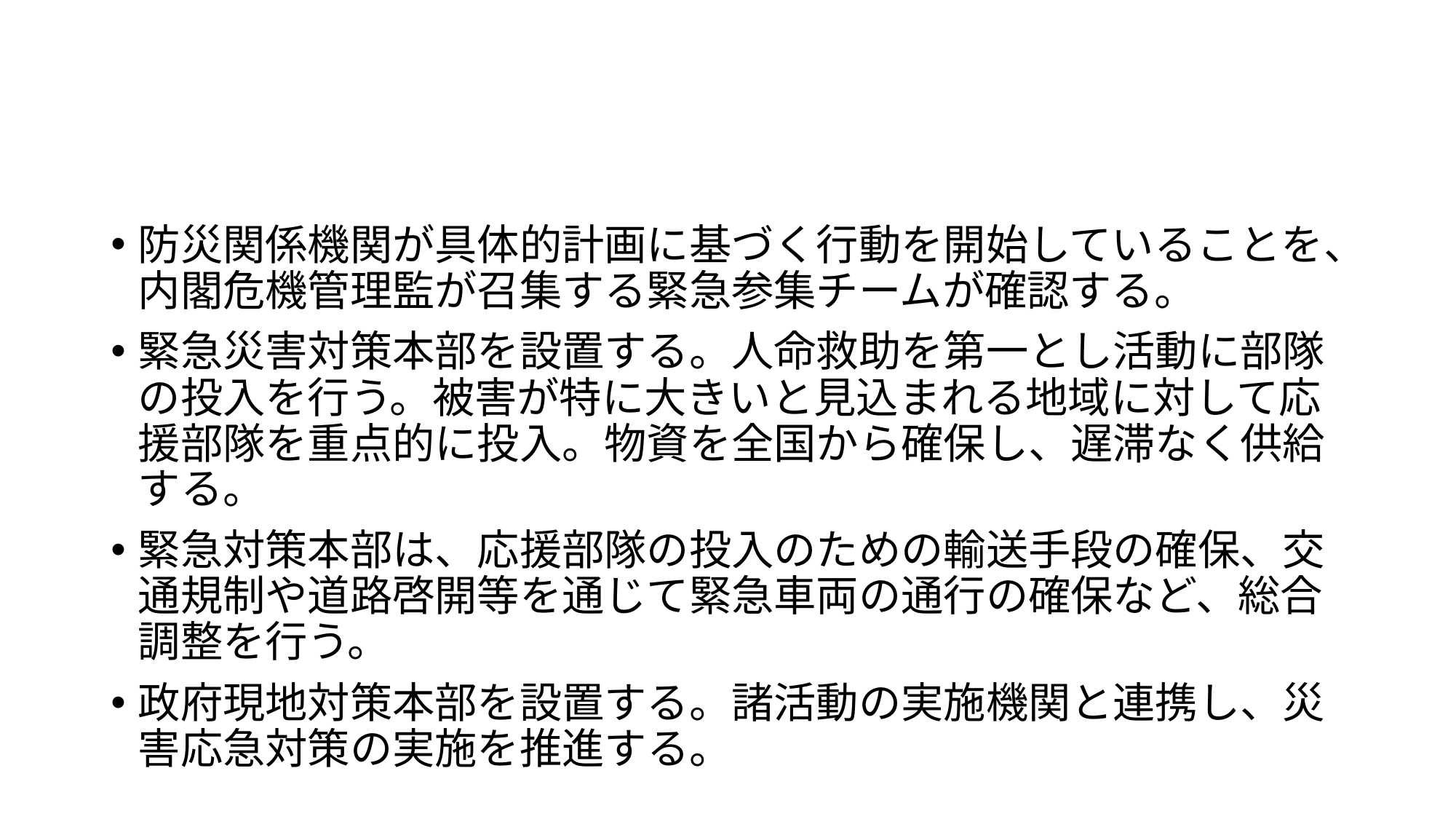

#
防災関係機関が具体的計画に基づく行動を開始していることを、内閣危機管理監が召集する緊急参集チームが確認する。
緊急災害対策本部を設置する。人命救助を第一とし活動に部隊の投入を行う。被害が特に大きいと見込まれる地域に対して応援部隊を重点的に投入。物資を全国から確保し、遅滞なく供給する。
緊急対策本部は、応援部隊の投入のための輸送手段の確保、交通規制や道路啓開等を通じて緊急車両の通行の確保など、総合調整を行う。
政府現地対策本部を設置する。諸活動の実施機関と連携し、災害応急対策の実施を推進する。